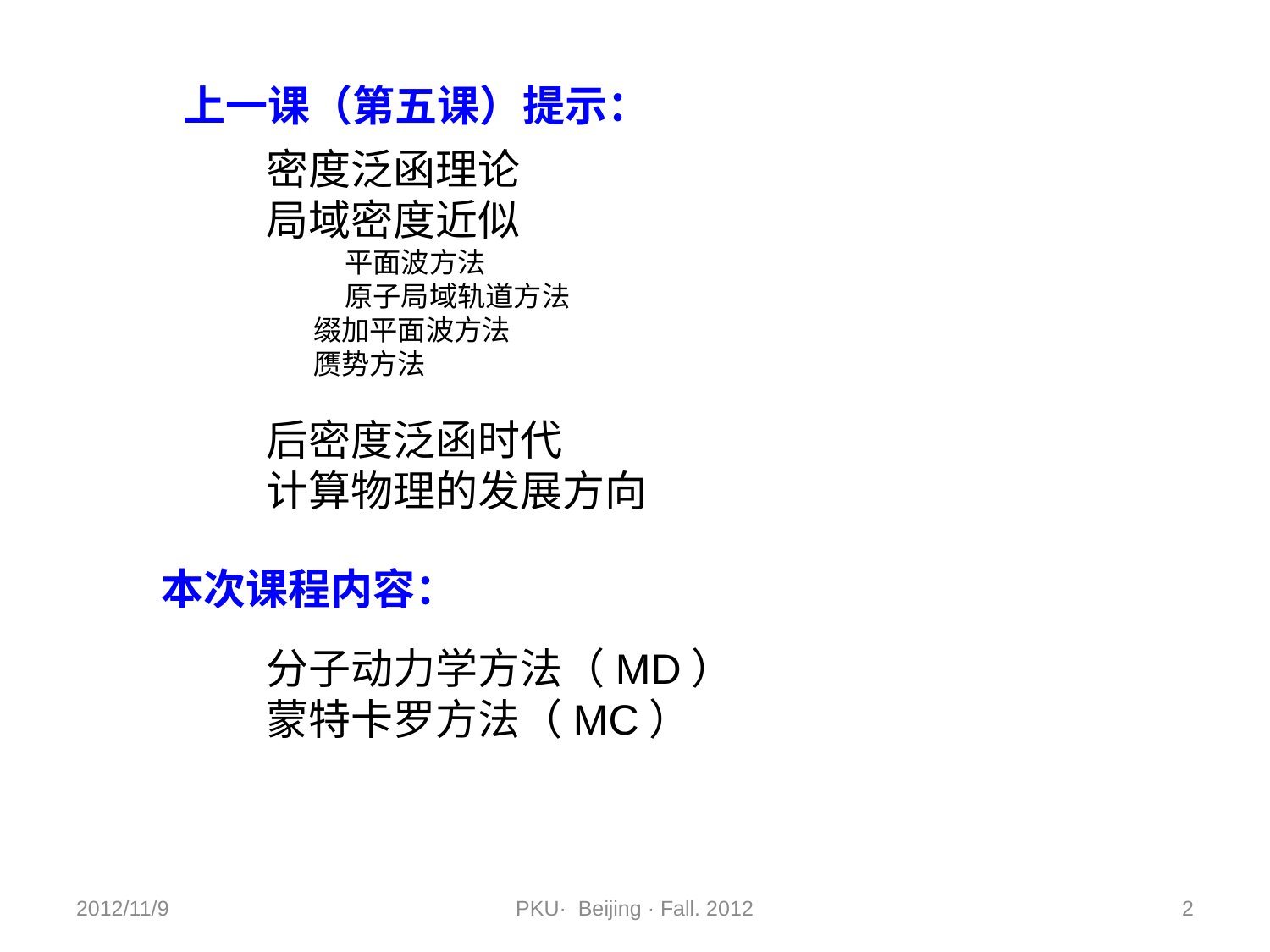

上一课（第五课）提示：
    密度泛函理论
    局域密度近似
	平面波方法
	原子局域轨道方法
              缀加平面波方法
              赝势方法

    后密度泛函时代
    计算物理的发展方向

本次课程内容：
    分子动力学方法（MD）
    蒙特卡罗方法（MC）
2012/11/9
PKU·  Beijing · Fall. 2012
2